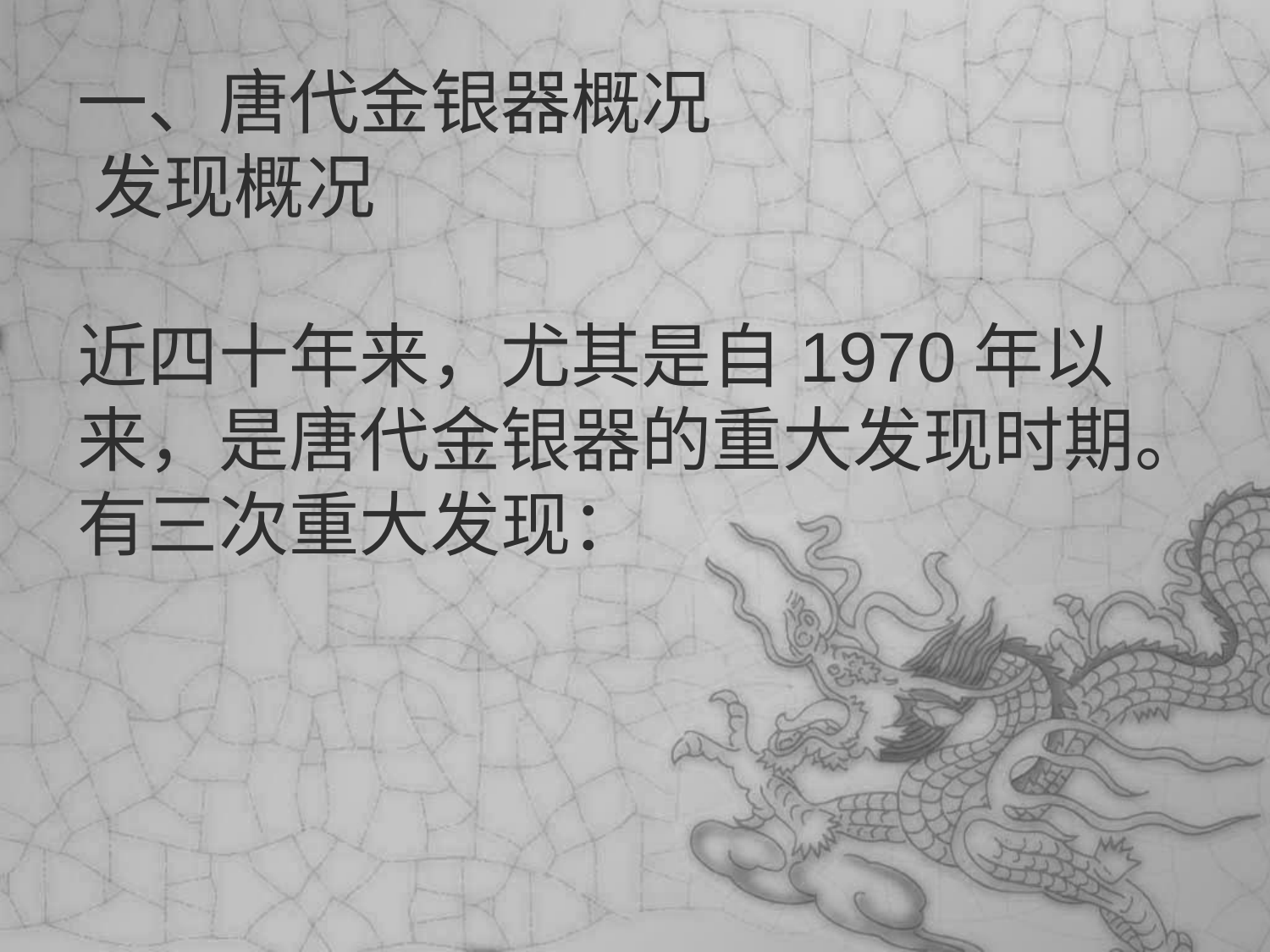

# 一、唐代金银器概况 发现概况   近四十年来，尤其是自1970年以来，是唐代金银器的重大发现时期。 有三次重大发现：